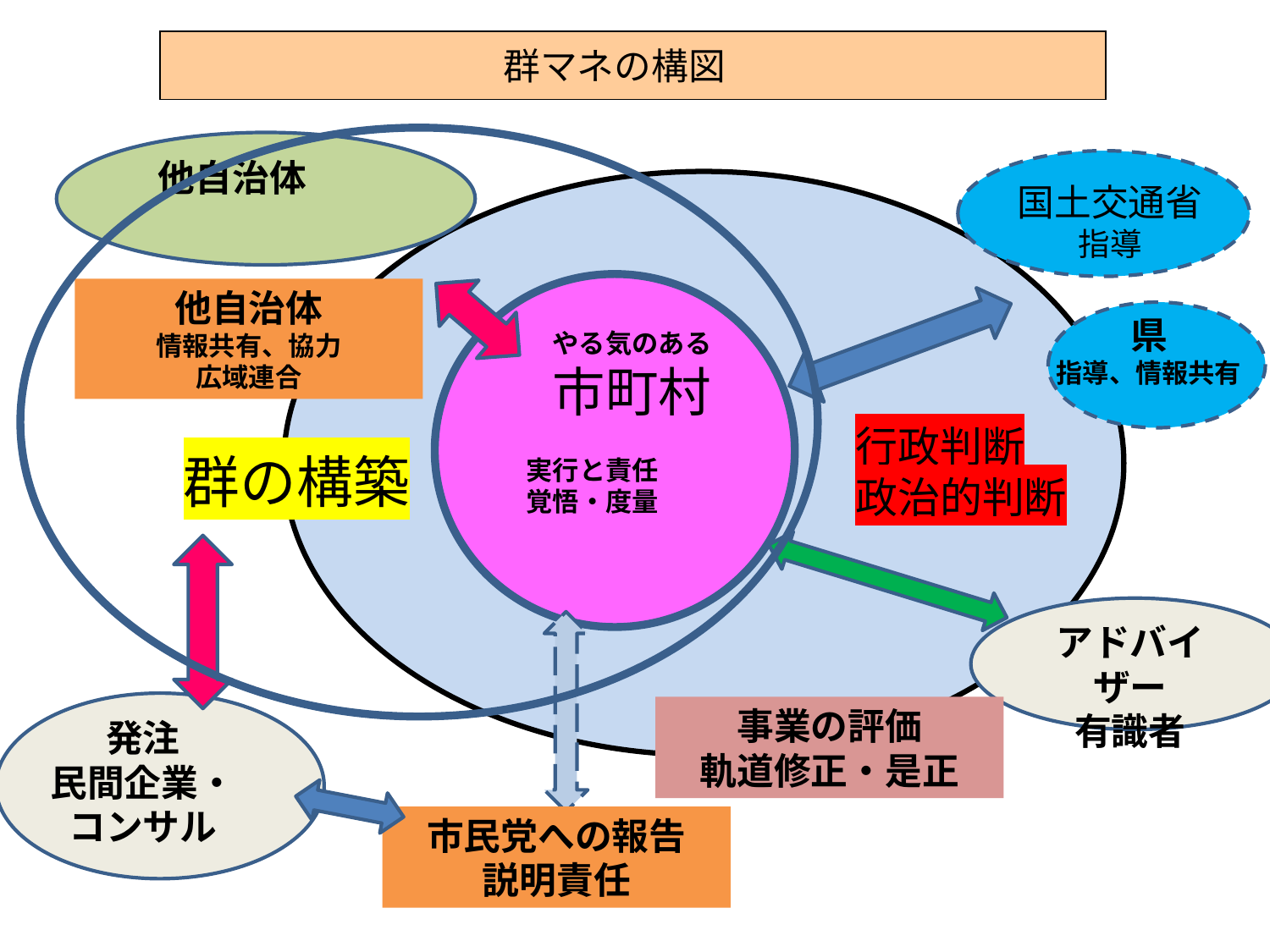

群マネの構図

他自治体

行政判断
国土交通省
指導

　　やる気のある
　市町村

　実行と責任
　覚悟・度量

他自治体
情報共有、協力
広域連合

県
指導、情報共有

行政判断
政治的判断
群の構築

アドバイザー
有識者

発注
民間企業・コンサル

事業の評価
軌道修正・是正

市民党への報告
説明責任